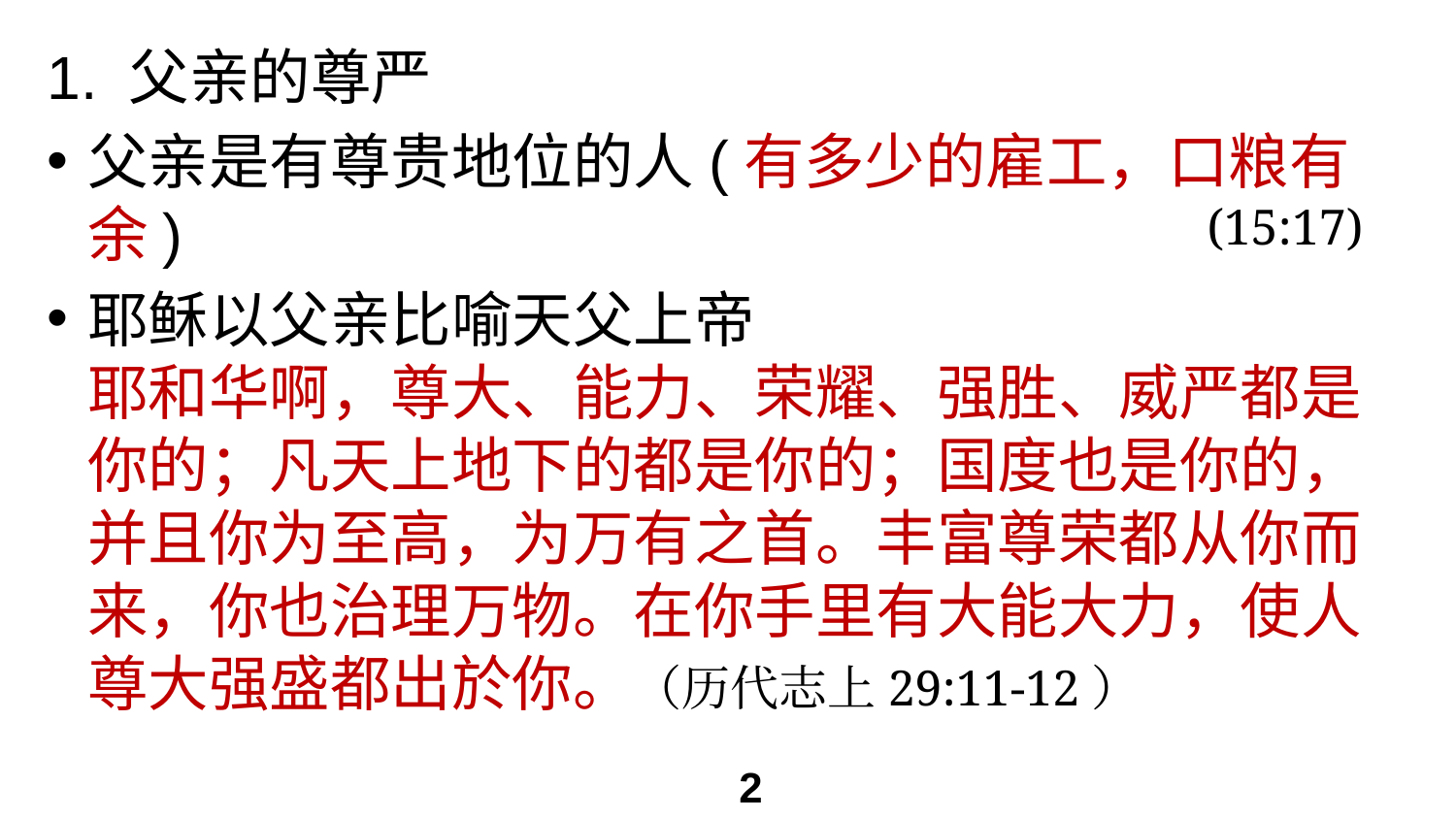

# 1. 父亲的尊严
父亲是有尊贵地位的人(有多少的雇工，口粮有余)
耶稣以父亲比喻天父上帝
耶和华啊，尊大、能力、荣耀、强胜、威严都是你的；凡天上地下的都是你的；国度也是你的，并且你为至高，为万有之首。丰富尊荣都从你而来，你也治理万物。在你手里有大能大力，使人尊大强盛都出於你。（历代志上29:11-12）

(15:17)
2